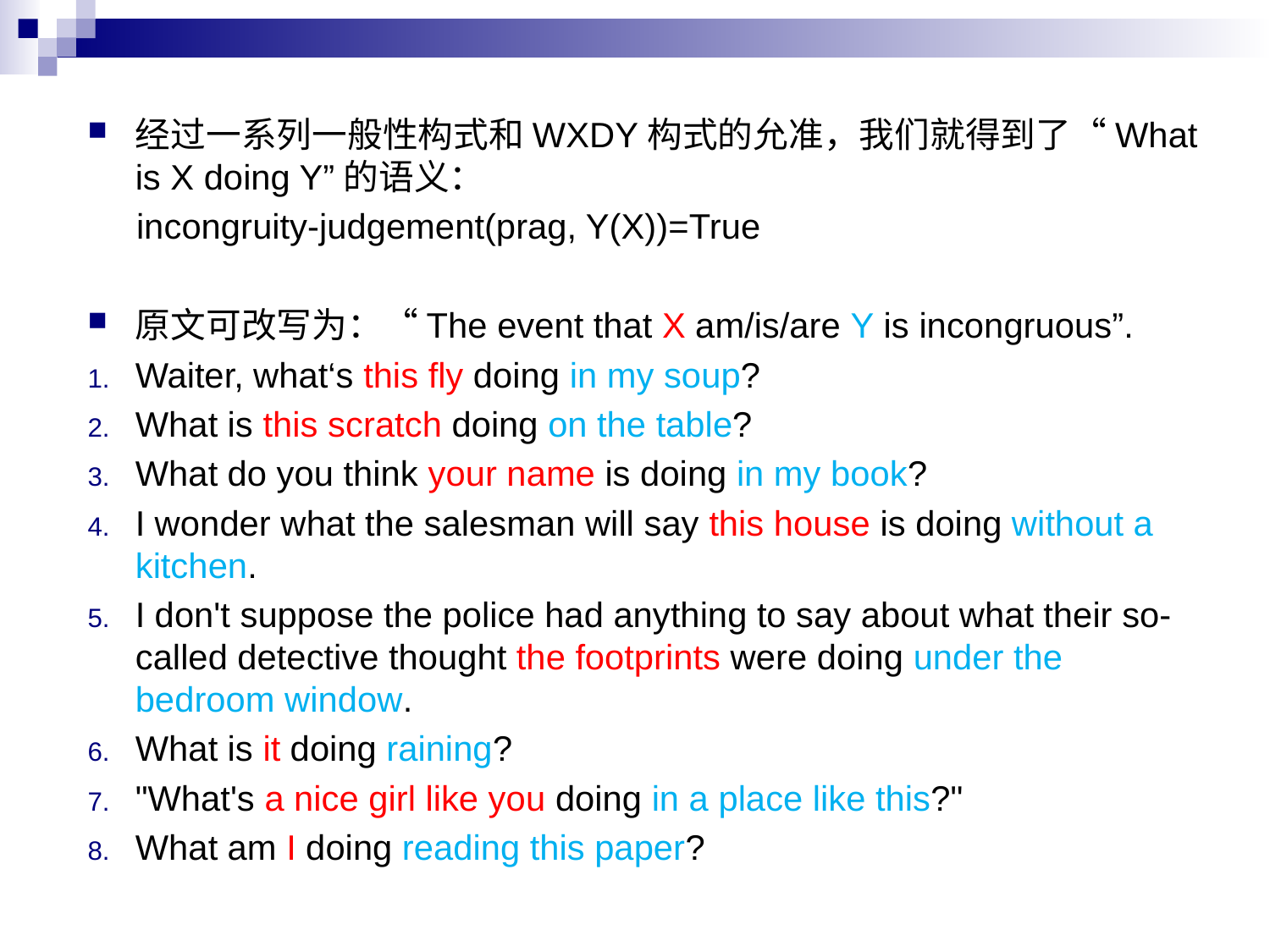

经过一系列一般性构式和WXDY构式的允准，我们就得到了“What is X doing Y”的语义：
     incongruity-judgement(prag, Y(X))=True

原文可改写为：“The event that X am/is/are Y is incongruous”.
Waiter, what‘s this fly doing in my soup?
What is this scratch doing on the table?
What do you think your name is doing in my book?
I wonder what the salesman will say this house is doing without a kitchen.
I don't suppose the police had anything to say about what their so-called detective thought the footprints were doing under the bedroom window.
What is it doing raining?
"What's a nice girl like you doing in a place like this?"
What am I doing reading this paper?